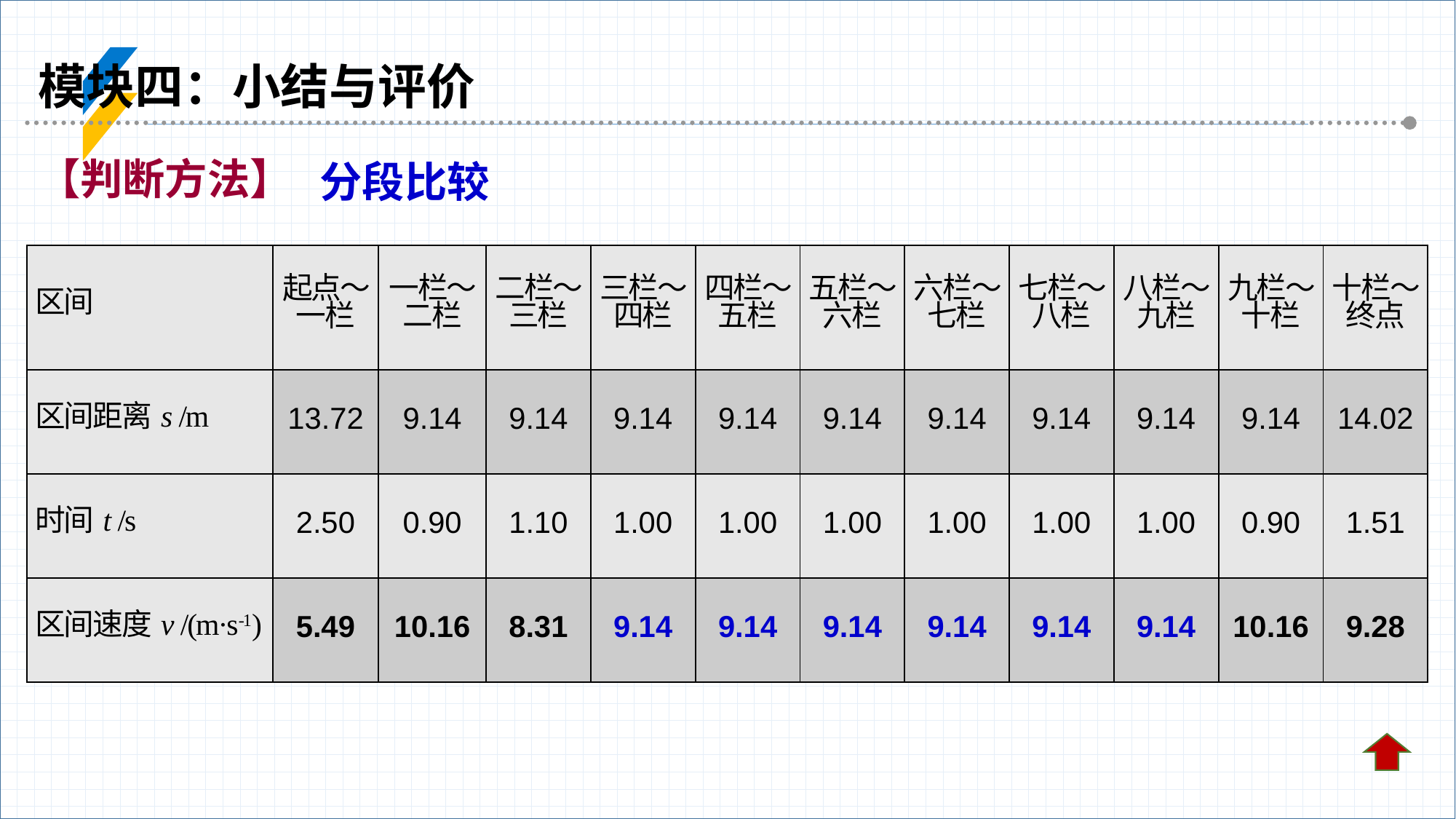

模块四：小结与评价

【判断方法】
分段比较
| 区间 | 起点～一栏 | 一栏～二栏 | 二栏～三栏 | 三栏～四栏 | 四栏～五栏 | 五栏～六栏 | 六栏～七栏 | 七栏～八栏 | 八栏～九栏 | 九栏～十栏 | 十栏～终点 |
| --- | --- | --- | --- | --- | --- | --- | --- | --- | --- | --- | --- |
| 区间距离s /m | 13.72 | 9.14 | 9.14 | 9.14 | 9.14 | 9.14 | 9.14 | 9.14 | 9.14 | 9.14 | 14.02 |
| 时间t /s | 2.50 | 0.90 | 1.10 | 1.00 | 1.00 | 1.00 | 1.00 | 1.00 | 1.00 | 0.90 | 1.51 |
| 区间速度v /(m·s-1) | 5.49 | 10.16 | 8.31 | 9.14 | 9.14 | 9.14 | 9.14 | 9.14 | 9.14 | 10.16 | 9.28 |